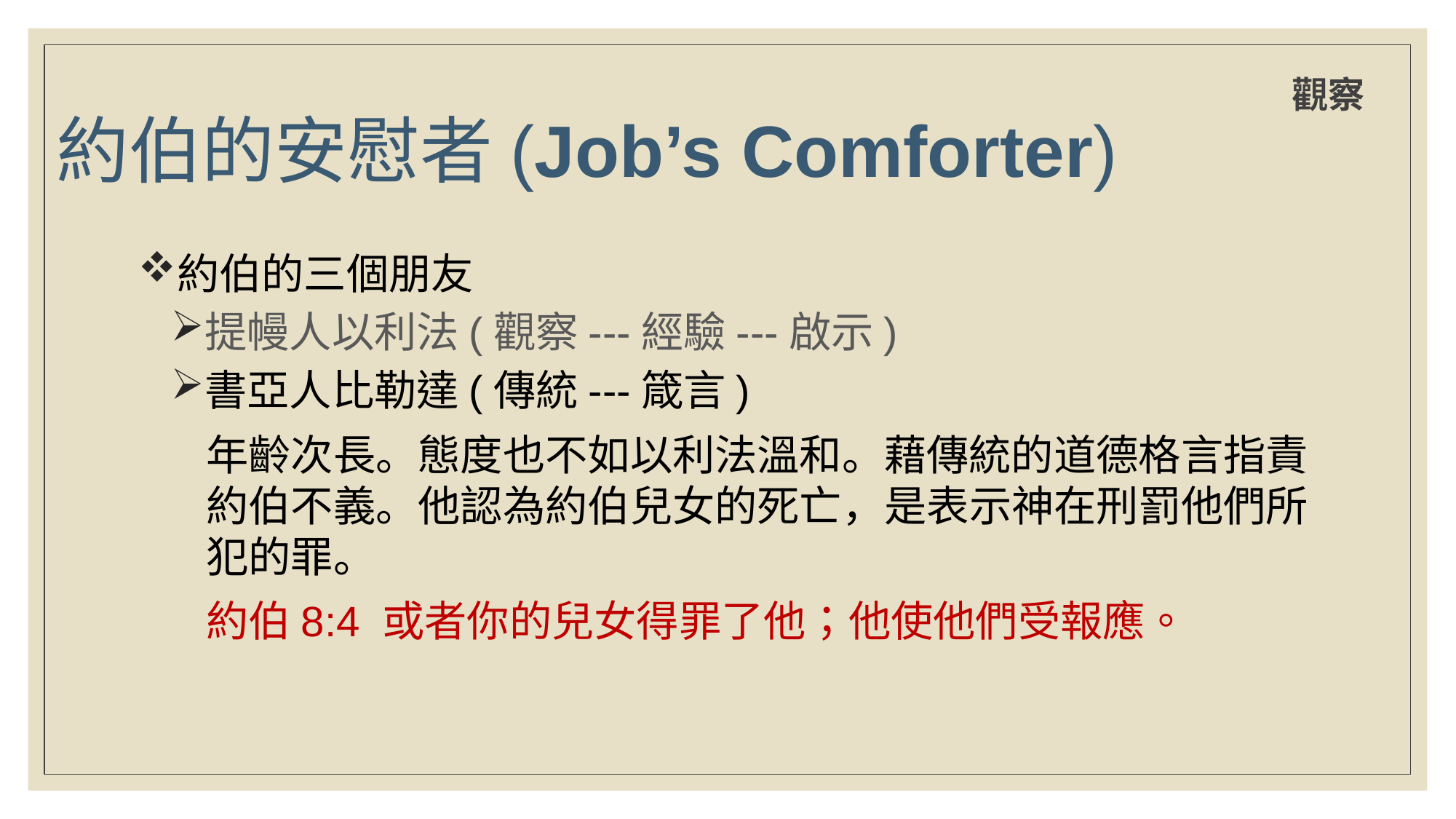

# 約伯的安慰者(Job’s Comforter)
觀察
約伯的三個朋友
提幔人以利法(觀察---經驗---啟示)
書亞人比勒達(傳統---箴言)
年齡次長。態度也不如以利法溫和。藉傳統的道德格言指責約伯不義。他認為約伯兒女的死亡，是表示神在刑罰他們所犯的罪。
約伯8:4 或者你的兒女得罪了他；他使他們受報應。